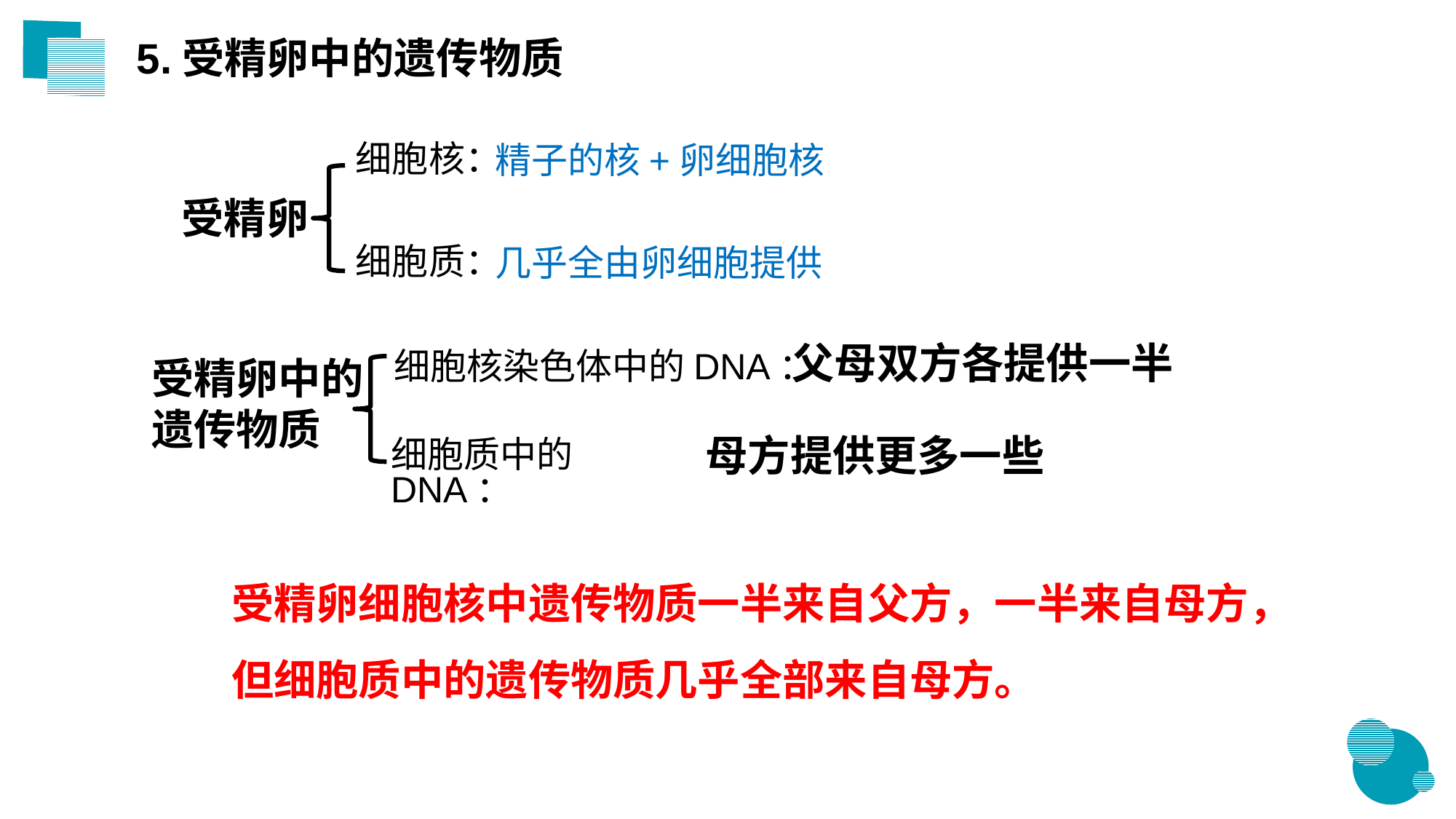

5.受精卵中的遗传物质
细胞核：
精子的核+卵细胞核

受精卵
细胞质：
几乎全由卵细胞提供
父母双方各提供一半
受精卵中的遗传物质
细胞核染色体中的DNA：

母方提供更多一些
细胞质中的DNA：
受精卵细胞核中遗传物质一半来自父方，一半来自母方，但细胞质中的遗传物质几乎全部来自母方。